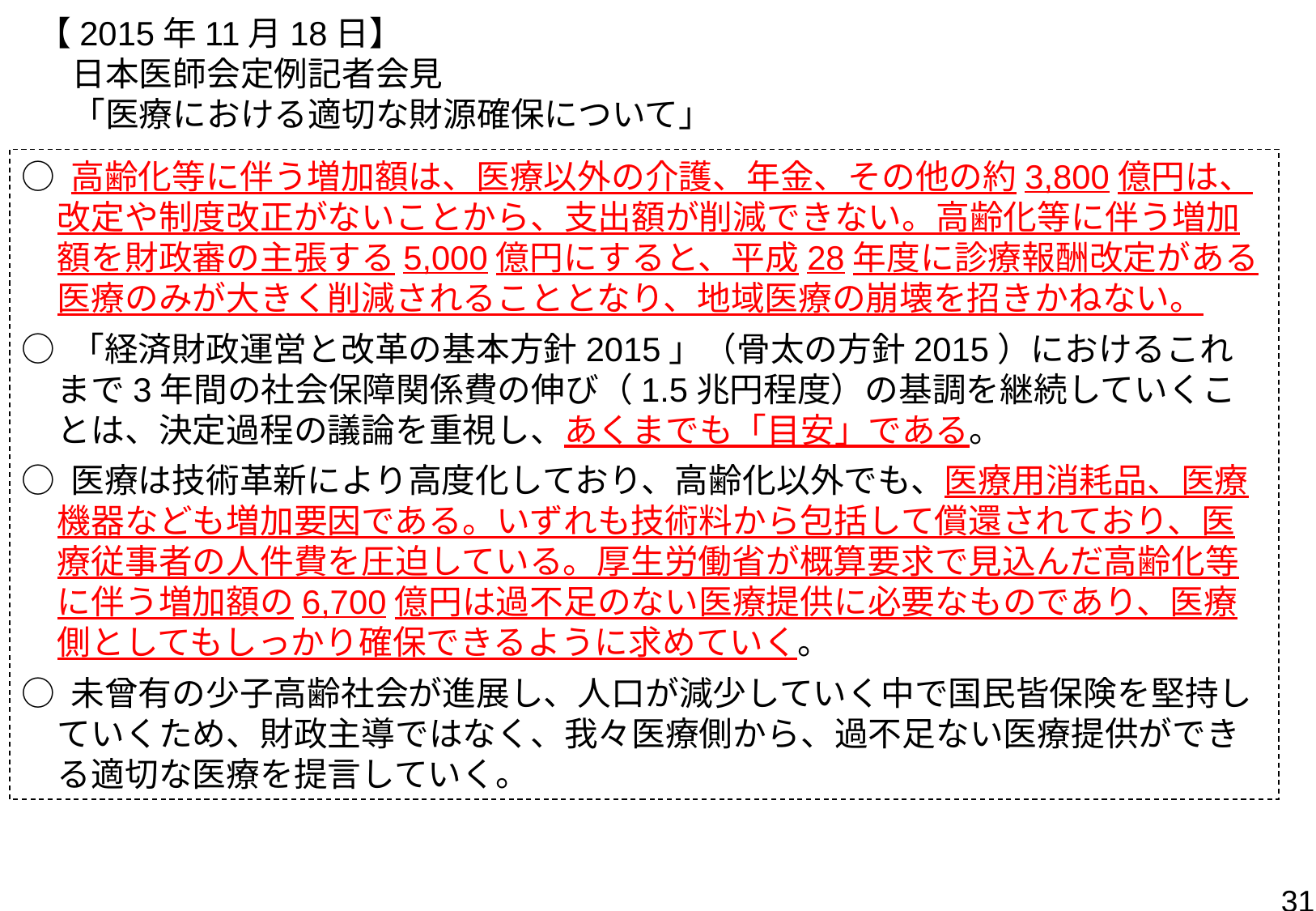

【2015年11月18日】
　日本医師会定例記者会見
　「医療における適切な財源確保について」
○ 高齢化等に伴う増加額は、医療以外の介護、年金、その他の約3,800億円は、改定や制度改正がないことから、支出額が削減できない。高齢化等に伴う増加額を財政審の主張する5,000億円にすると、平成28年度に診療報酬改定がある医療のみが大きく削減されることとなり、地域医療の崩壊を招きかねない。
○ 「経済財政運営と改革の基本方針2015」（骨太の方針2015）におけるこれまで3年間の社会保障関係費の伸び（1.5兆円程度）の基調を継続していくことは、決定過程の議論を重視し、あくまでも「目安」である。
○ 医療は技術革新により高度化しており、高齢化以外でも、医療用消耗品、医療機器なども増加要因である。いずれも技術料から包括して償還されており、医療従事者の人件費を圧迫している。厚生労働省が概算要求で見込んだ高齢化等に伴う増加額の6,700億円は過不足のない医療提供に必要なものであり、医療側としてもしっかり確保できるように求めていく。
○ 未曾有の少子高齢社会が進展し、人口が減少していく中で国民皆保険を堅持していくため、財政主導ではなく、我々医療側から、過不足ない医療提供ができる適切な医療を提言していく。
31